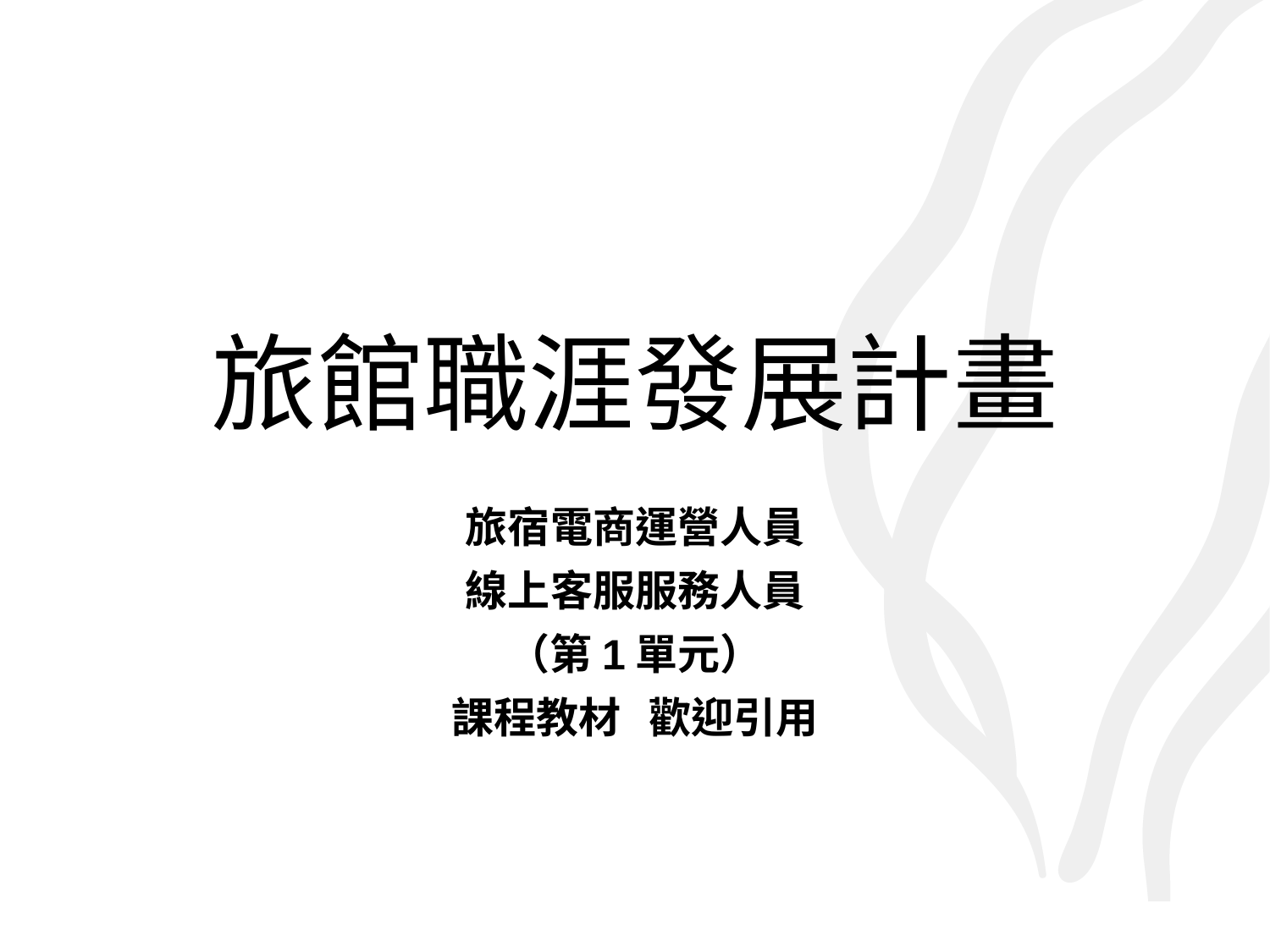

# 旅館職涯發展計畫
旅宿電商運營人員
線上客服服務人員
（第1單元）
課程教材   歡迎引用